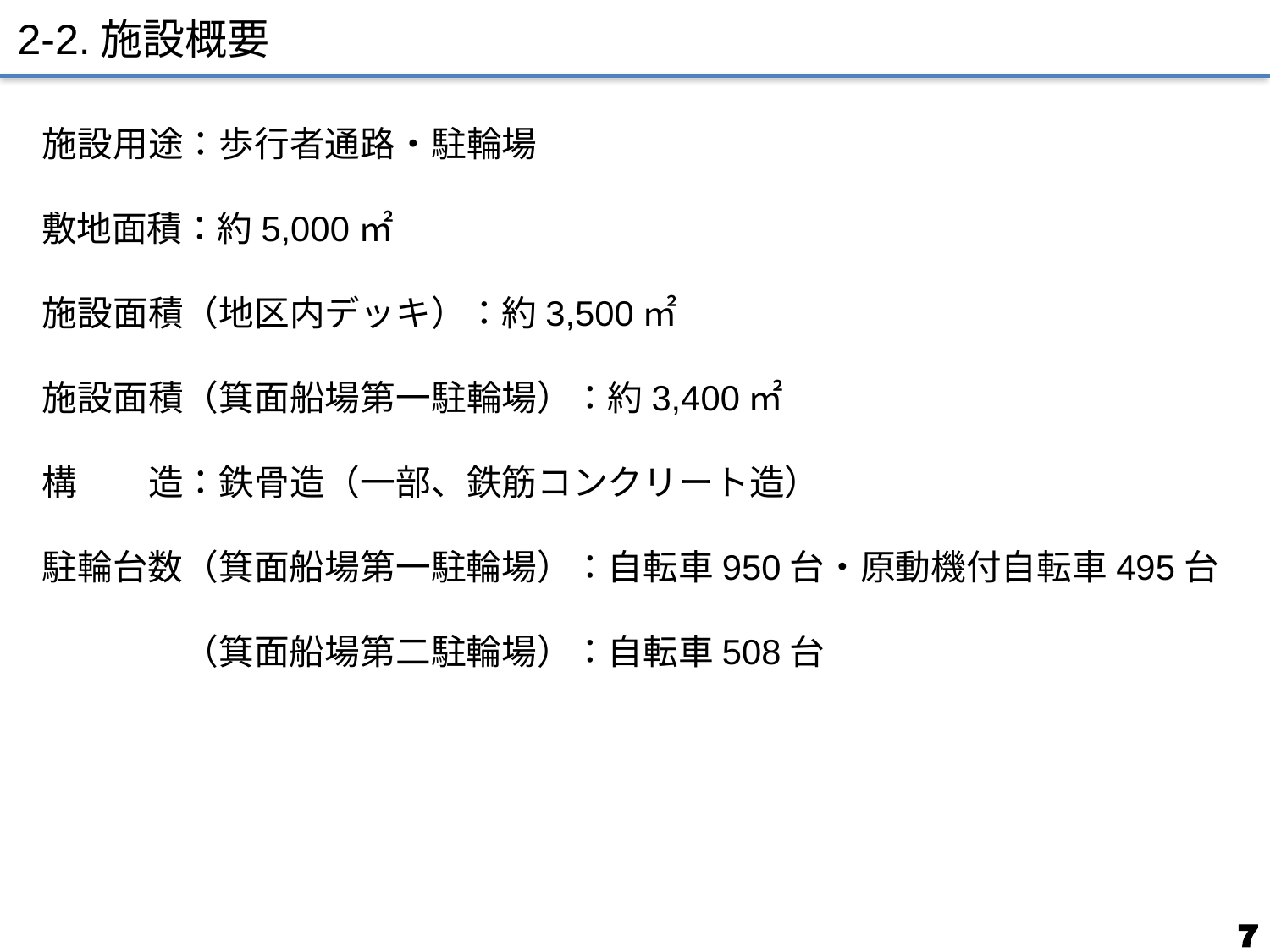

2-2.施設概要
　施設用途：歩行者通路・駐輪場

　敷地面積：約5,000㎡

　施設面積（地区内デッキ）：約3,500㎡

　施設面積（箕面船場第一駐輪場）：約3,400㎡

　構　　造：鉄骨造（一部、鉄筋コンクリート造）

　駐輪台数（箕面船場第一駐輪場）：自転車950台・原動機付自転車495台

　　　　　（箕面船場第二駐輪場）：自転車508台
7